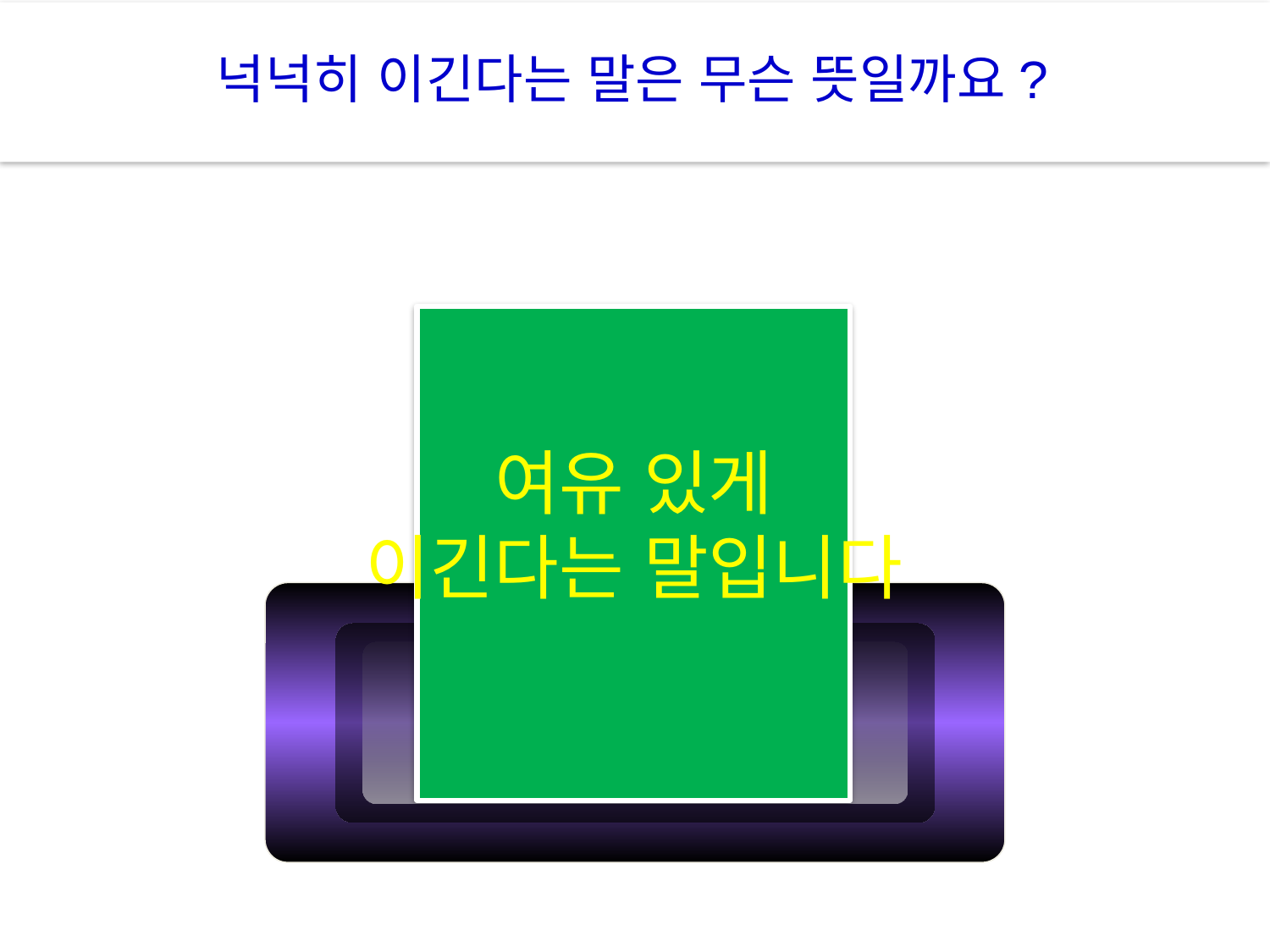

넉넉히 이긴다는 말은 무슨 뜻일까요?

여유 있게
이긴다는 말입니다